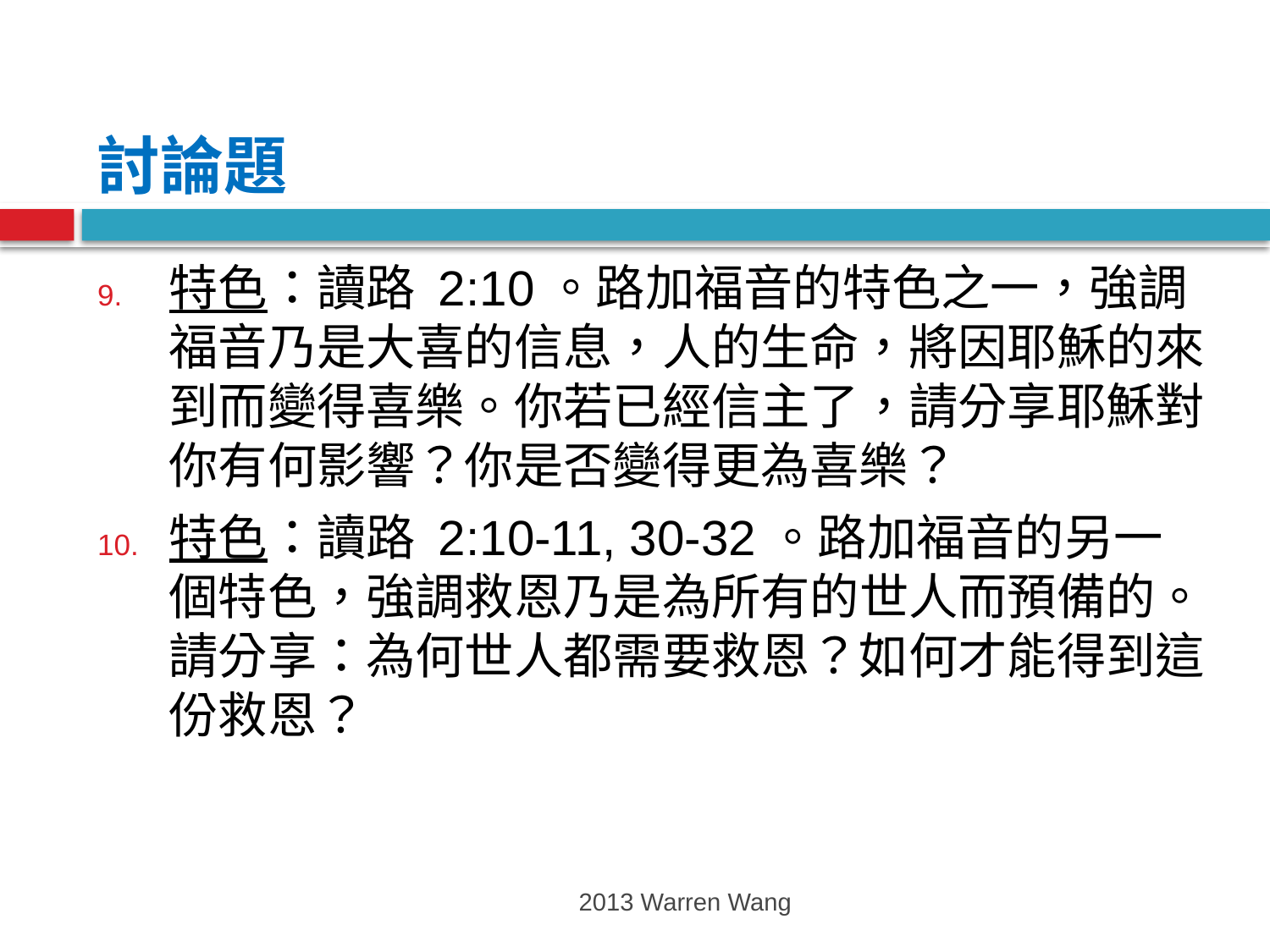

# 討論題
特色：讀路 2:10。路加福音的特色之一，強調福音乃是大喜的信息，人的生命，將因耶穌的來到而變得喜樂。你若已經信主了，請分享耶穌對你有何影響？你是否變得更為喜樂？
特色：讀路 2:10-11, 30-32。路加福音的另一個特色，強調救恩乃是為所有的世人而預備的。請分享：為何世人都需要救恩？如何才能得到這份救恩？
2013 Warren Wang